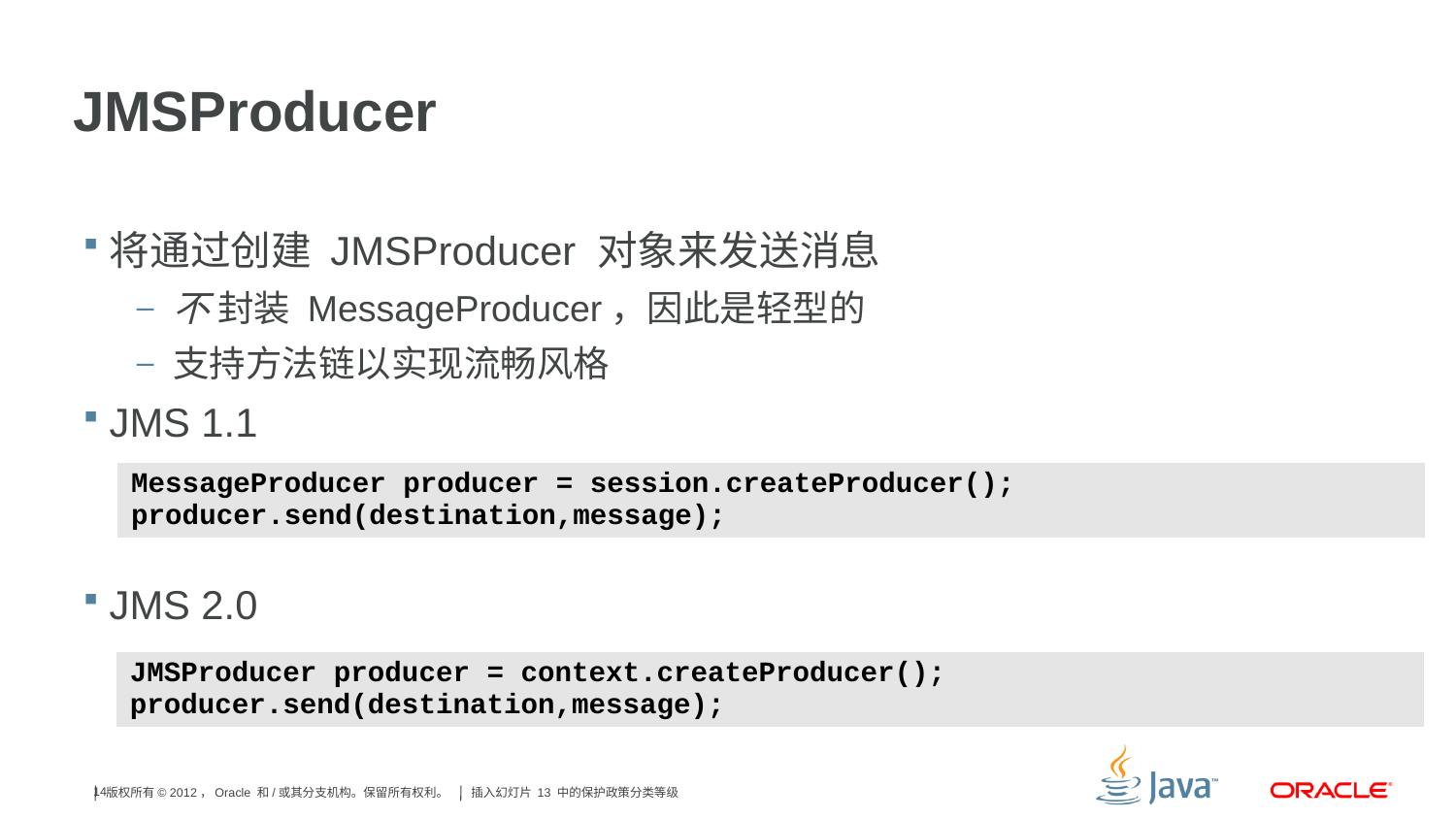

# JMSProducer

将通过创建 JMSProducer 对象来发送消息
不 封装 MessageProducer，因此是轻型的
支持方法链以实现流畅风格
JMS 1.1

JMS 2.0
| MessageProducer producer = session.createProducer(); producer.send(destination,message); |
| --- |
| JMSProducer producer = context.createProducer(); producer.send(destination,message); |
| --- |